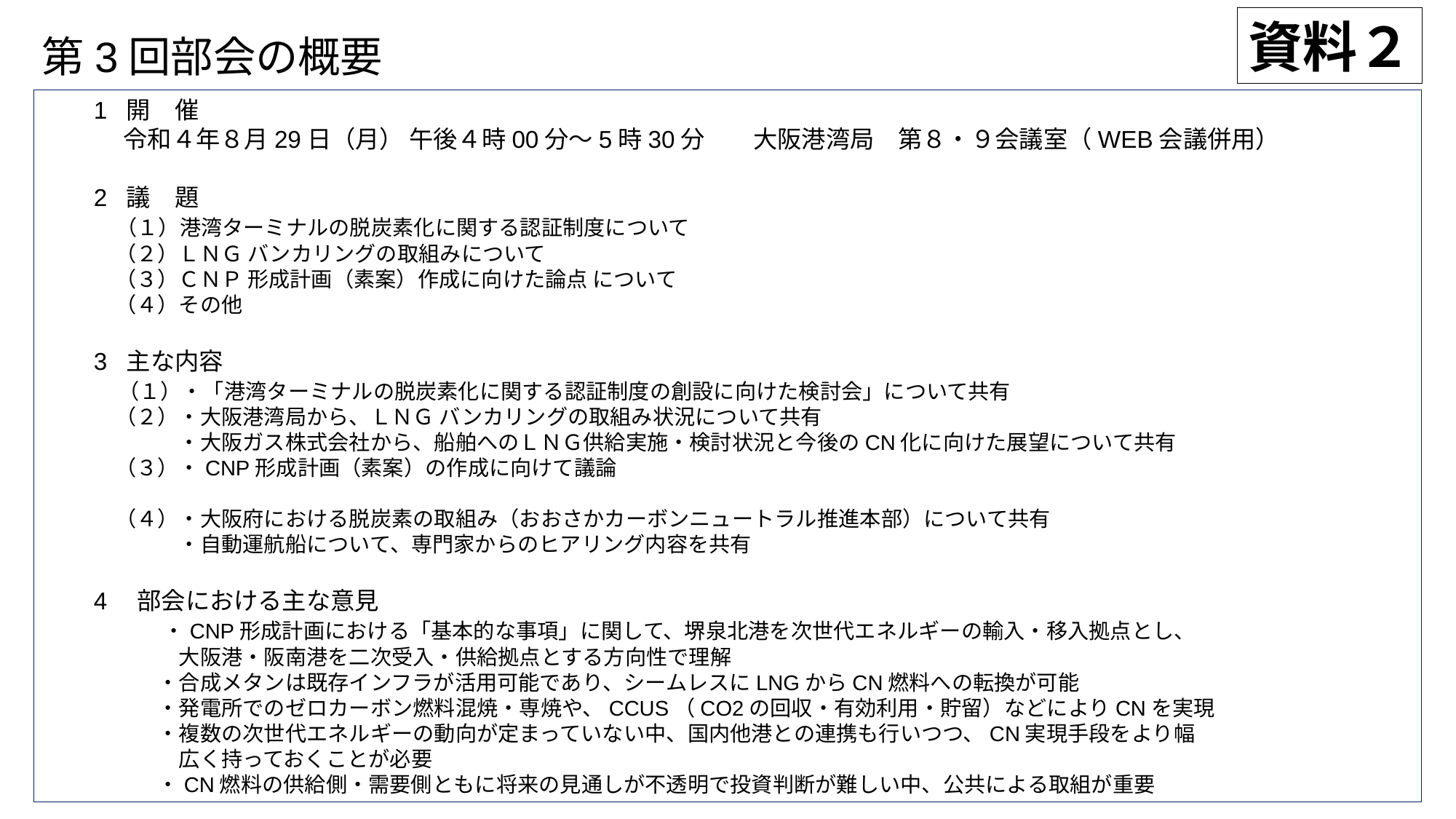

資料２
第3回部会の概要
1  開　催
　 令和４年８月29日（月） 午後４時00分～5時30分　　大阪港湾局　第８・９会議室（WEB会議併用）

2  議　題
   （１）港湾ターミナルの脱炭素化に関する認証制度について
　（２）ＬＮＧ バンカリングの取組みについて
　（３）ＣＮＰ 形成計画（素案）作成に向けた論点 について
　（４）その他

3  主な内容
　（１）・「港湾ターミナルの脱炭素化に関する認証制度の創設に向けた検討会」について共有
　（２）・大阪港湾局から、ＬＮＧ バンカリングの取組み状況について共有
　　　　・大阪ガス株式会社から、船舶へのＬＮＧ供給実施・検討状況と今後のCN化に向けた展望について共有
　（３）・CNP形成計画（素案）の作成に向けて議論

　（４）・大阪府における脱炭素の取組み（おおさかカーボンニュートラル推進本部）について共有
　　　　・自動運航船について、専門家からのヒアリング内容を共有

4　部会における主な意見
　　　・CNP形成計画における「基本的な事項」に関して、堺泉北港を次世代エネルギーの輸入・移入拠点とし、
　　　　大阪港・阪南港を二次受入・供給拠点とする方向性で理解
　　　・合成メタンは既存インフラが活用可能であり、シームレスにLNGからCN燃料への転換が可能
　　　・発電所でのゼロカーボン燃料混焼・専焼や、CCUS（CO2の回収・有効利用・貯留）などによりCNを実現
　　　・複数の次世代エネルギーの動向が定まっていない中、国内他港との連携も行いつつ、CN実現手段をより幅
　　　　広く持っておくことが必要
　　　・CN燃料の供給側・需要側ともに将来の見通しが不透明で投資判断が難しい中、公共による取組が重要